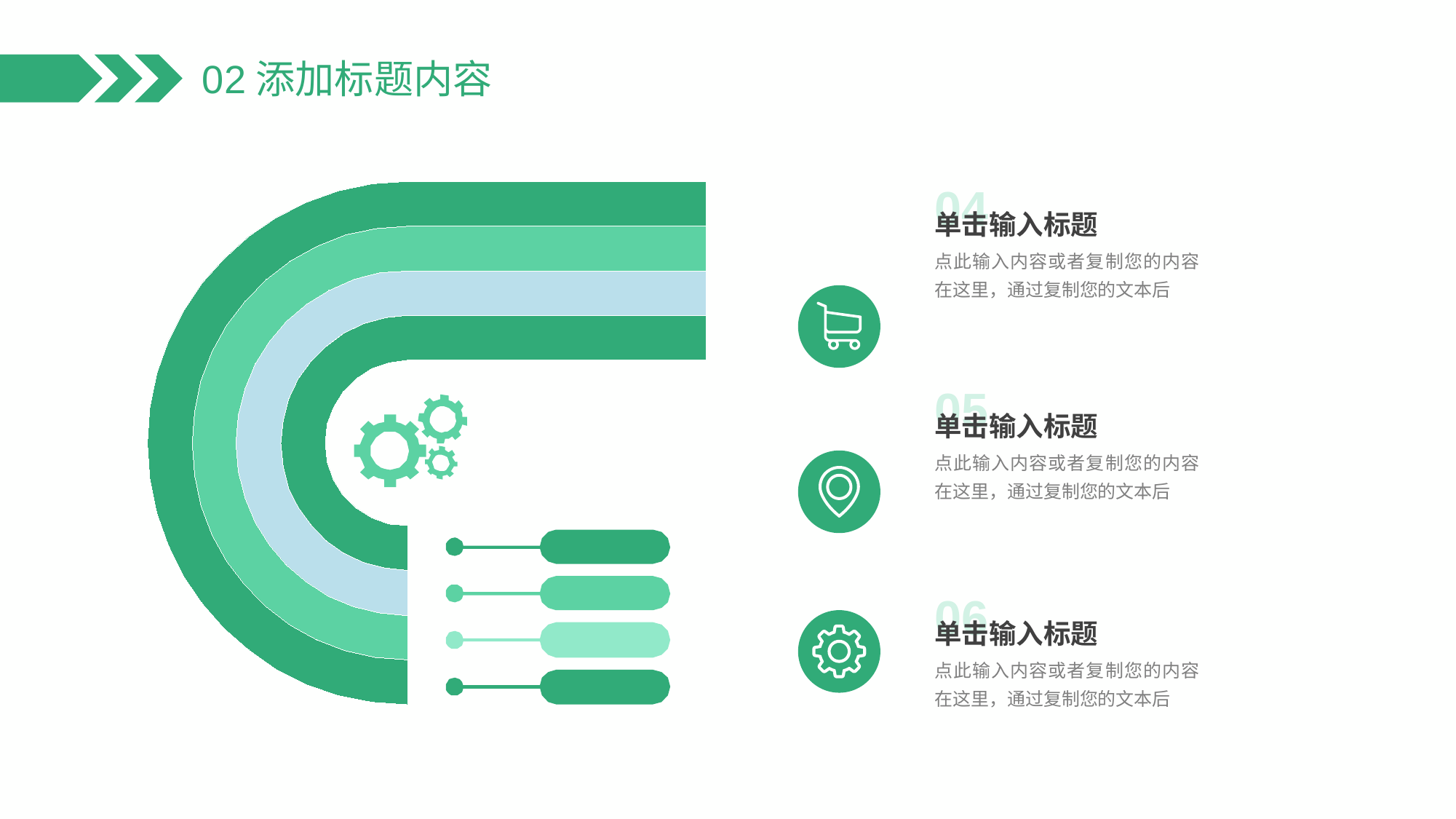

02添加标题内容

04
单击输入标题
点此输入内容或者复制您的内容在这里，通过复制您的文本后

05
单击输入标题
点此输入内容或者复制您的内容在这里，通过复制您的文本后

06
单击输入标题
点此输入内容或者复制您的内容在这里，通过复制您的文本后